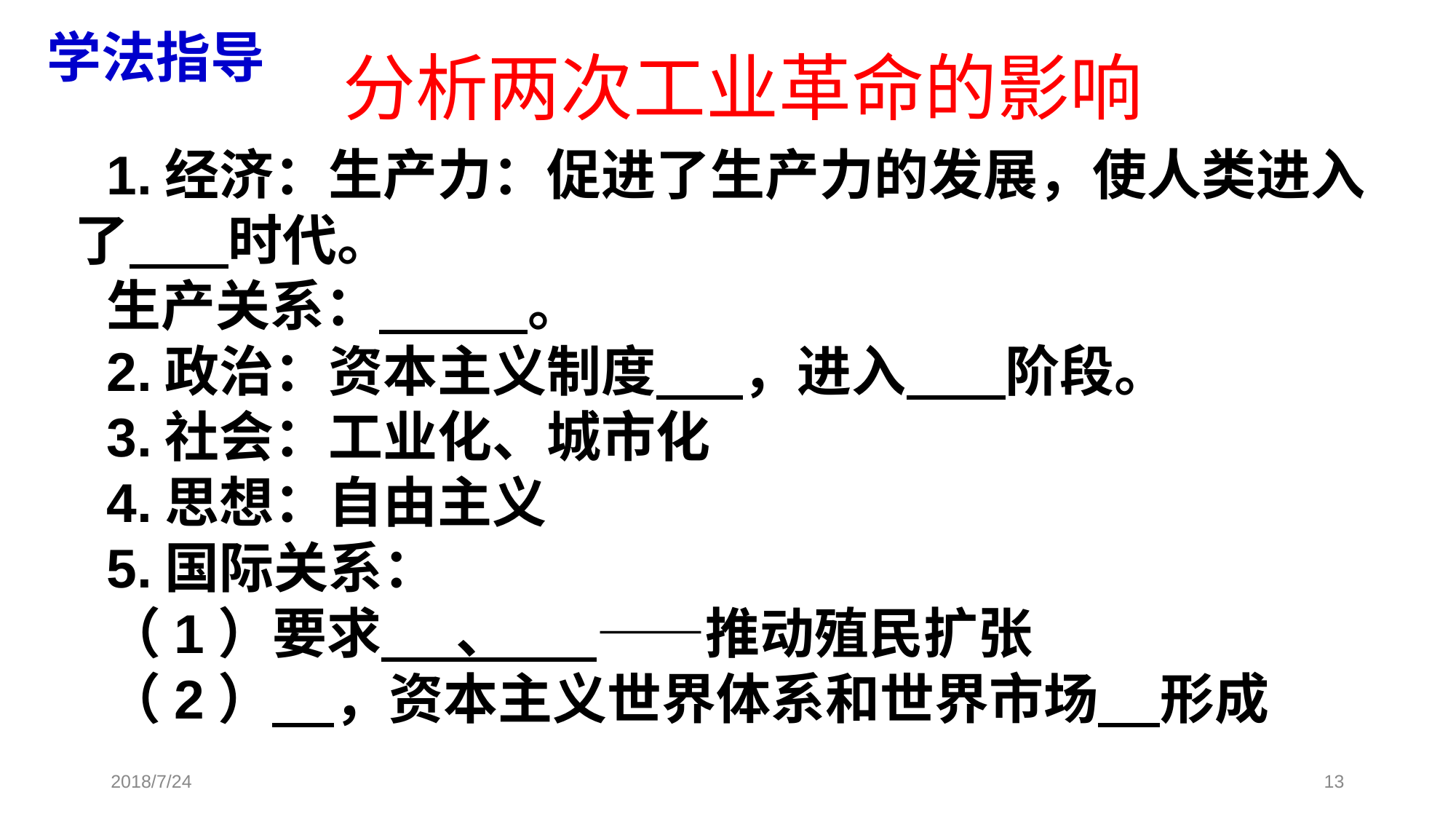

学法指导
分析两次工业革命的影响
1.经济：生产力：促进了生产力的发展，使人类进入了        时代。
生产关系：            。
2.政治：资本主义制度       ，进入        阶段。
3.社会：工业化、城市化
4.思想：自由主义
5.国际关系：
（1）要求      、       ——推动殖民扩张
（2）     ，资本主义世界体系和世界市场     形成
2018/7/24
13